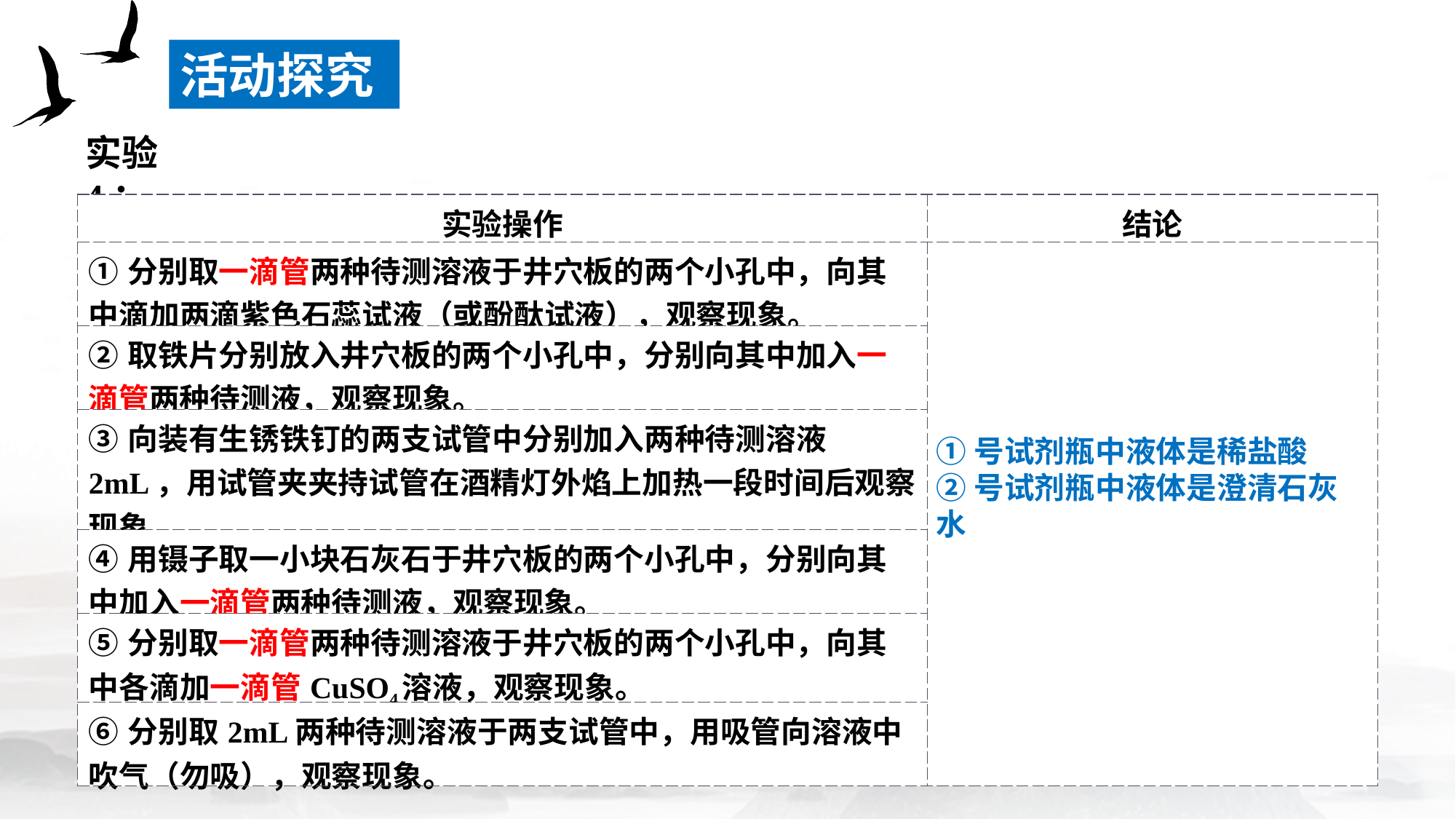

活动探究
实验4：
| 实验操作 | 结论 |
| --- | --- |
| ①分别取一滴管两种待测溶液于井穴板的两个小孔中，向其中滴加两滴紫色石蕊试液（或酚酞试液），观察现象。 |  |
| ②取铁片分别放入井穴板的两个小孔中，分别向其中加入一滴管两种待测液，观察现象。 |  |
| ③向装有生锈铁钉的两支试管中分别加入两种待测溶液2mL，用试管夹夹持试管在酒精灯外焰上加热一段时间后观察现象。 |  |
| ④用镊子取一小块石灰石于井穴板的两个小孔中，分别向其中加入一滴管两种待测液，观察现象。 |  |
| ⑤分别取一滴管两种待测溶液于井穴板的两个小孔中，向其中各滴加一滴管CuSO4溶液，观察现象。 |  |
| ⑥分别取2mL两种待测溶液于两支试管中，用吸管向溶液中吹气（勿吸），观察现象。 |  |
①号试剂瓶中液体是稀盐酸
②号试剂瓶中液体是澄清石灰水